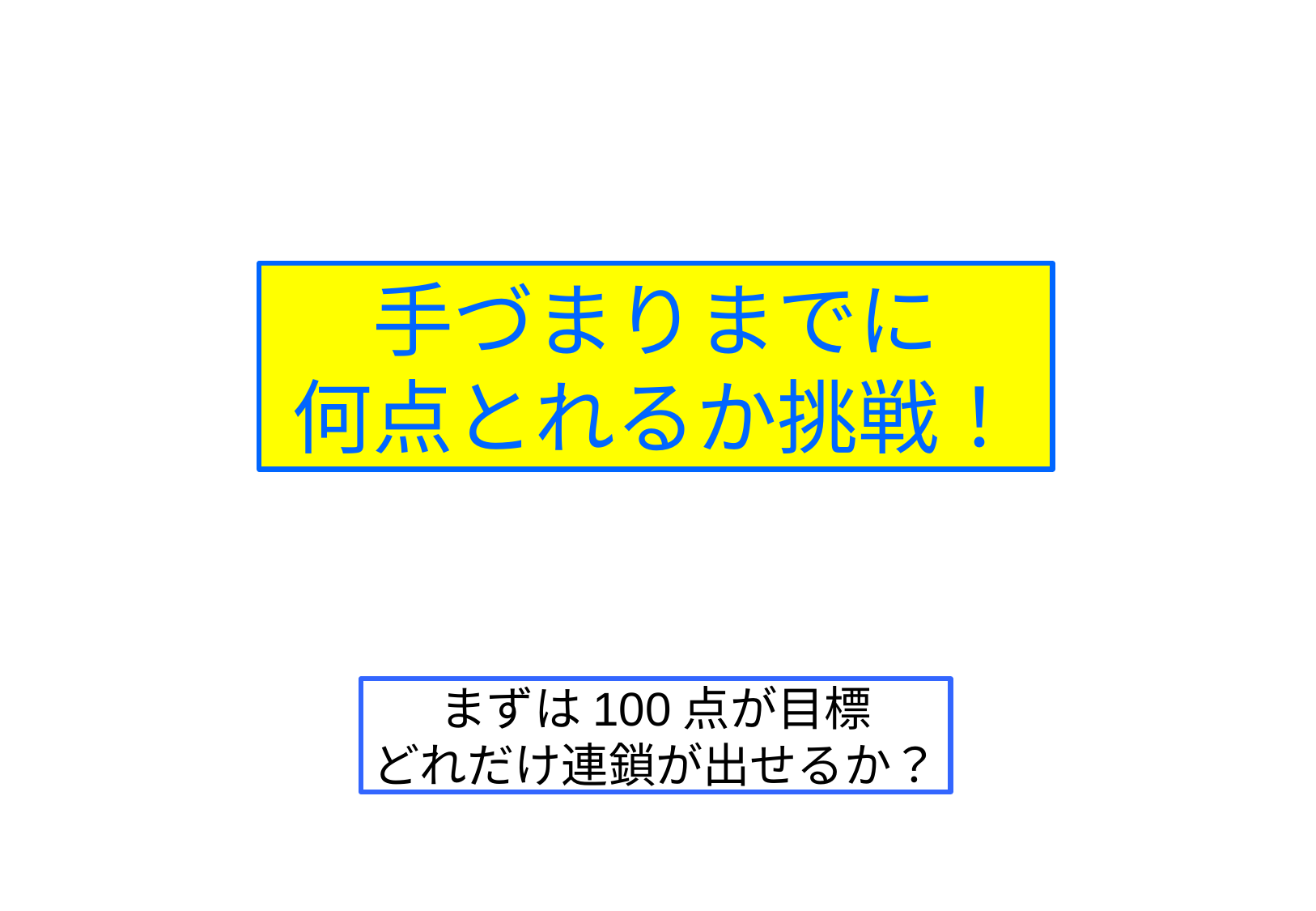

手づまりまでに
何点とれるか挑戦！
まずは100点が目標
どれだけ連鎖が出せるか？